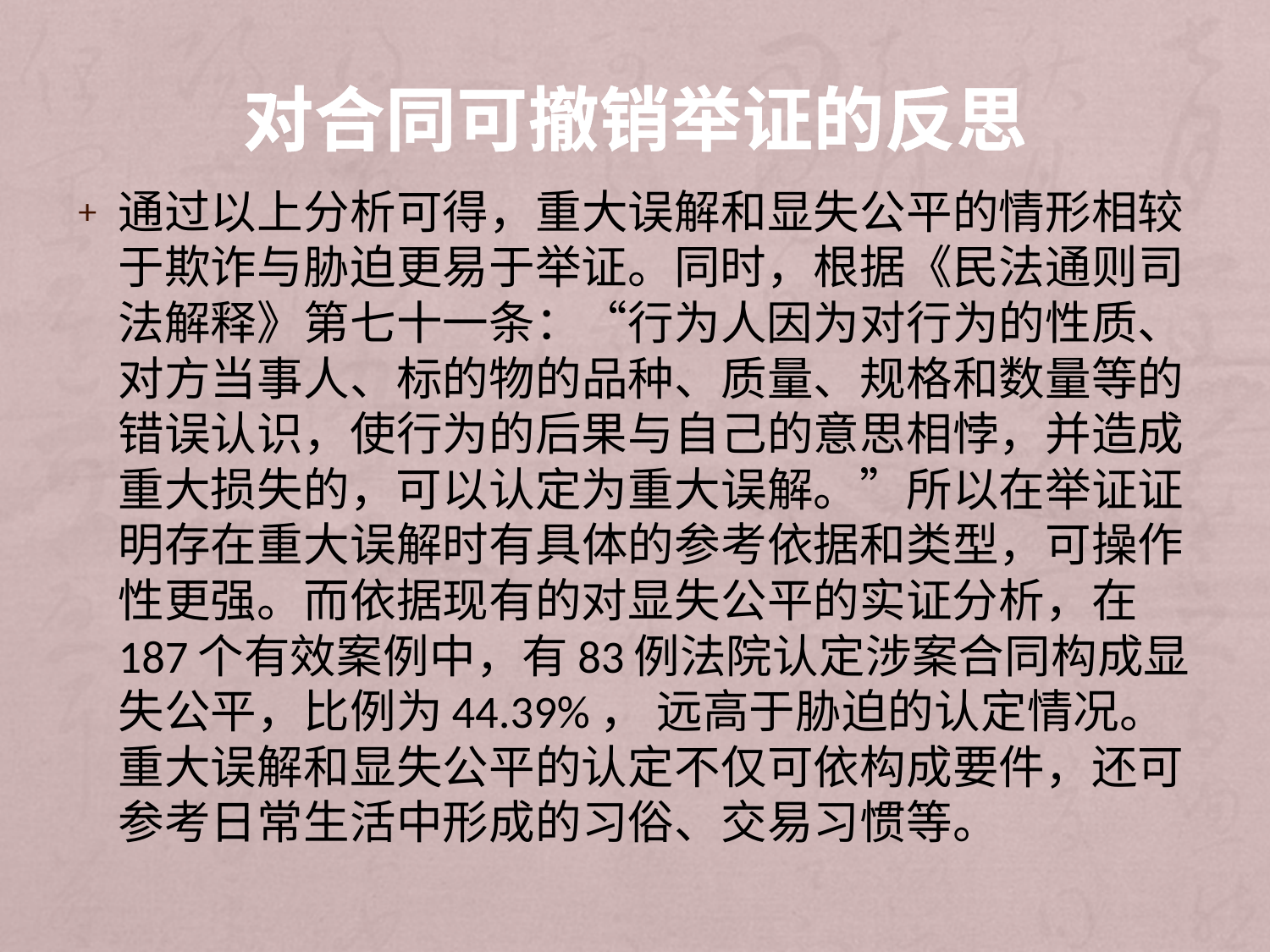

# 对合同可撤销举证的反思
通过以上分析可得，重大误解和显失公平的情形相较于欺诈与胁迫更易于举证。同时，根据《民法通则司法解释》第七十一条：“行为人因为对行为的性质、对方当事人、标的物的品种、质量、规格和数量等的错误认识，使行为的后果与自己的意思相悖，并造成重大损失的，可以认定为重大误解。”所以在举证证明存在重大误解时有具体的参考依据和类型，可操作性更强。而依据现有的对显失公平的实证分析，在187个有效案例中，有83例法院认定涉案合同构成显失公平，比例为44.39%， 远高于胁迫的认定情况。重大误解和显失公平的认定不仅可依构成要件，还可参考日常生活中形成的习俗、交易习惯等。